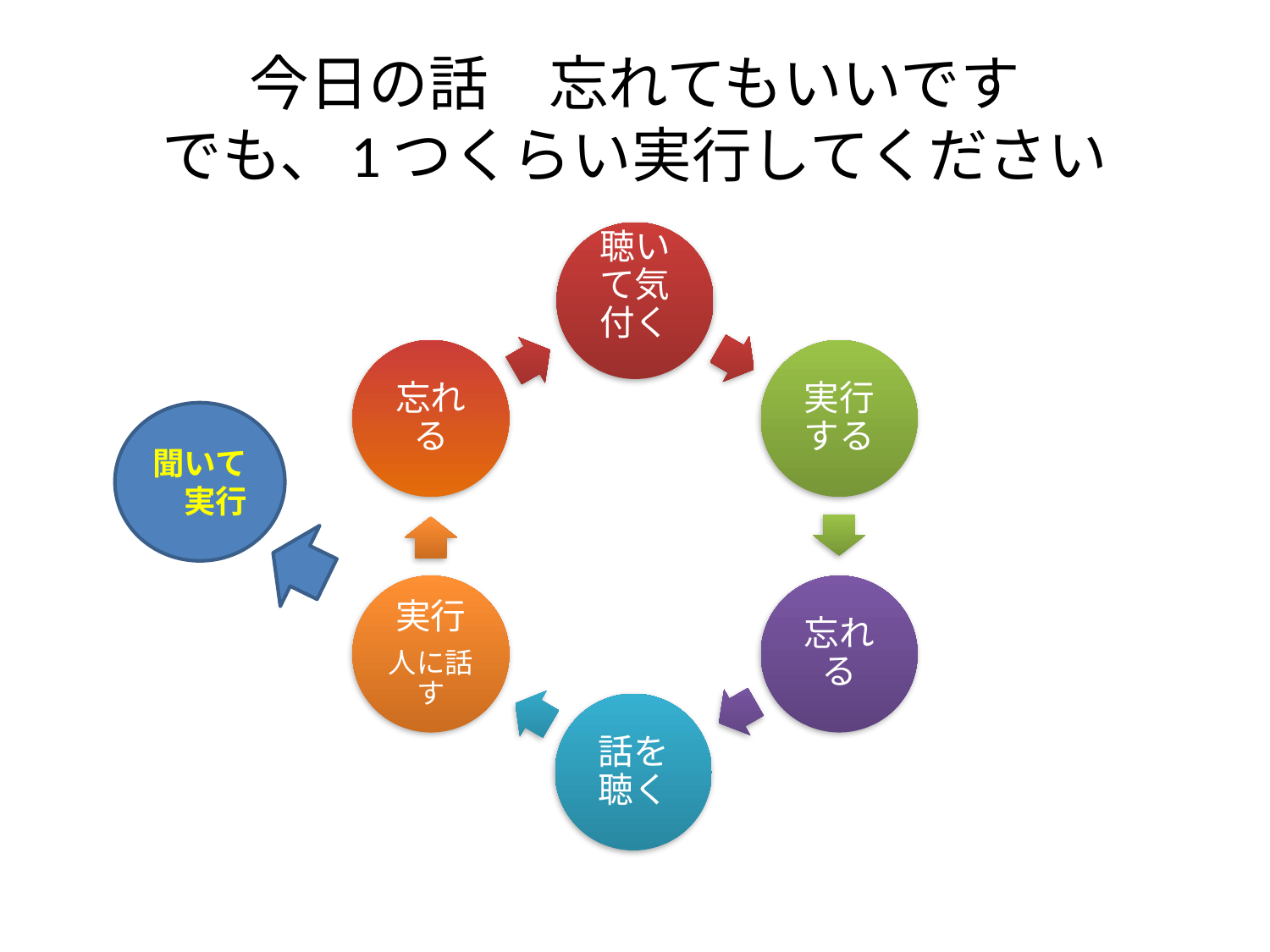

# 今日の話　忘れてもいいです でも、1つくらい実行してください
聴いて気付く

実行する

忘れる

話を聴く

実行
人に話す

忘れる

聞いて
　実行